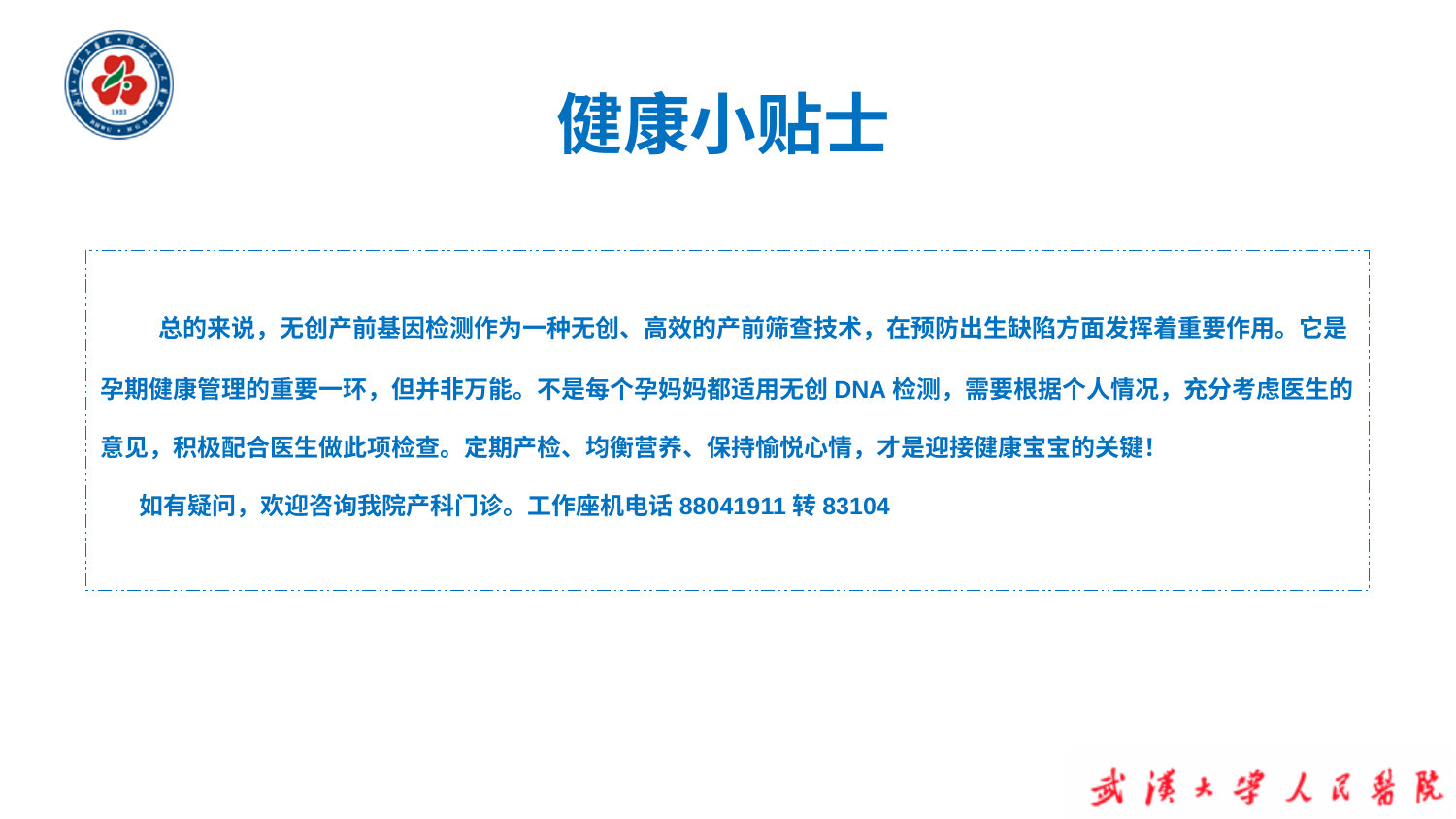

# 健康小贴士
      总的来说，无创产前基因检测作为一种无创、高效的产前筛查技术，在预防出生缺陷方面发挥着重要作用。它是孕期健康管理的重要一环，但并非万能。不是每个孕妈妈都适用无创DNA检测，需要根据个人情况，充分考虑医生的意见，积极配合医生做此项检查。定期产检、均衡营养、保持愉悦心情，才是迎接健康宝宝的关键！
      如有疑问，欢迎咨询我院产科门诊。工作座机电话88041911转83104